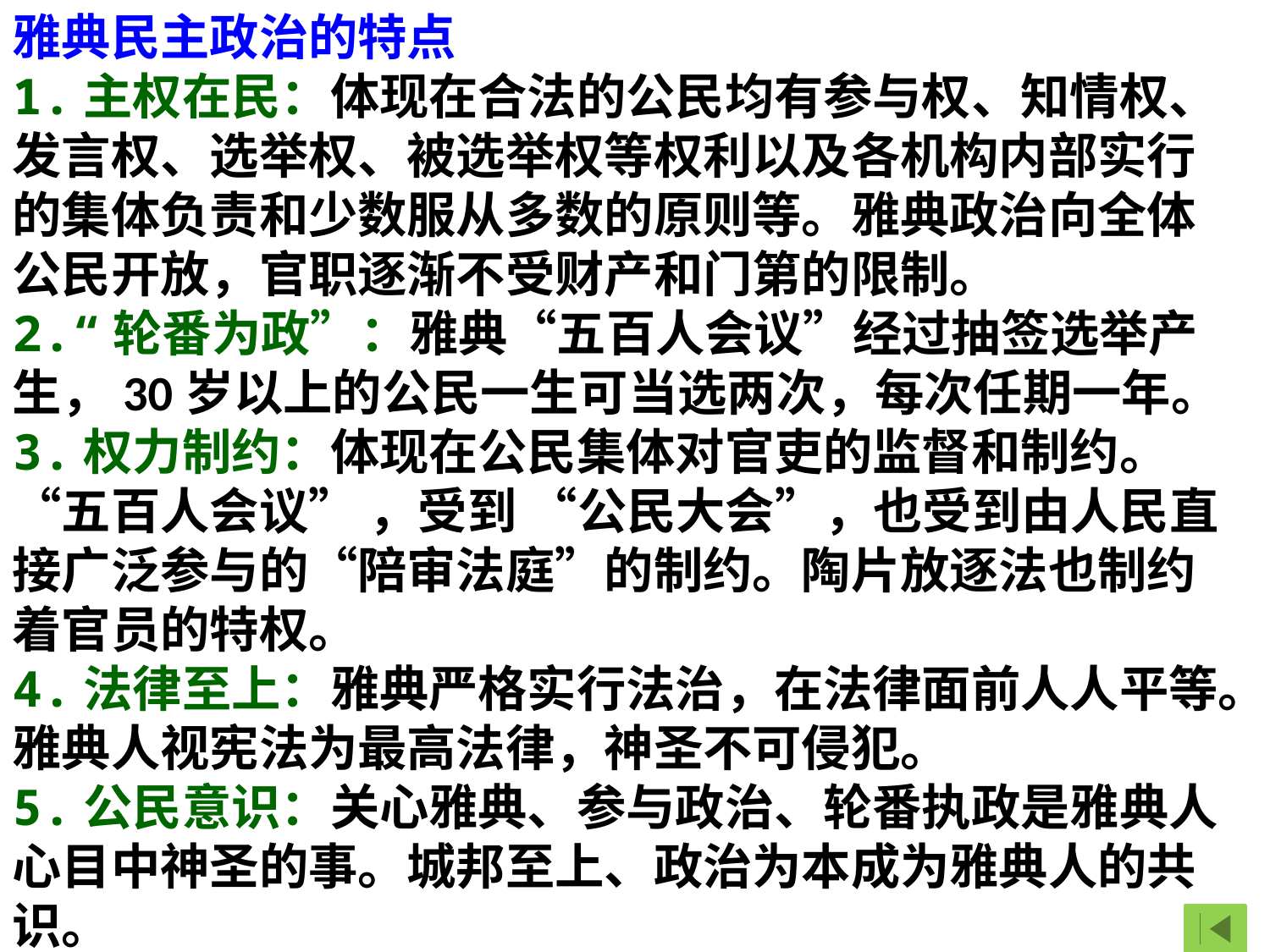

雅典民主政治的特点
1.主权在民：体现在合法的公民均有参与权、知情权、发言权、选举权、被选举权等权利以及各机构内部实行的集体负责和少数服从多数的原则等。雅典政治向全体公民开放，官职逐渐不受财产和门第的限制。
2.“轮番为政”：雅典“五百人会议”经过抽签选举产生，30岁以上的公民一生可当选两次，每次任期一年。
3.权力制约：体现在公民集体对官吏的监督和制约。“五百人会议” ，受到 “公民大会”，也受到由人民直接广泛参与的“陪审法庭”的制约。陶片放逐法也制约着官员的特权。
4.法律至上：雅典严格实行法治，在法律面前人人平等。雅典人视宪法为最高法律，神圣不可侵犯。
5.公民意识：关心雅典、参与政治、轮番执政是雅典人心目中神圣的事。城邦至上、政治为本成为雅典人的共识。